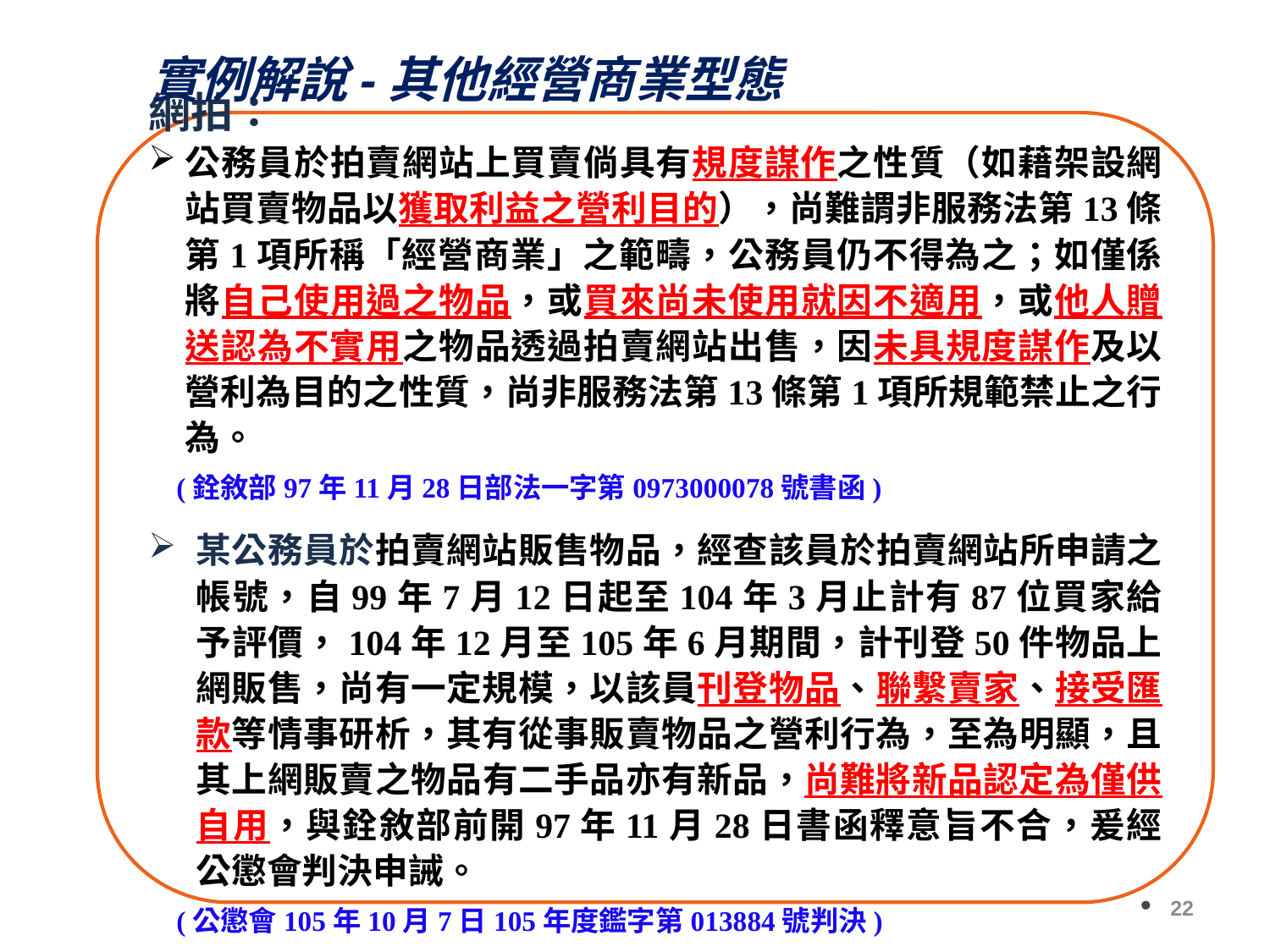

實例解說-其他經營商業型態

網拍：
公務員於拍賣網站上買賣倘具有規度謀作之性質（如藉架設網站買賣物品以獲取利益之營利目的），尚難謂非服務法第13條第1項所稱「經營商業」之範疇，公務員仍不得為之；如僅係將自己使用過之物品，或買來尚未使用就因不適用，或他人贈送認為不實用之物品透過拍賣網站出售，因未具規度謀作及以營利為目的之性質，尚非服務法第13條第1項所規範禁止之行為。
    (銓敘部97年11月28日部法一字第0973000078號書函)
某公務員於拍賣網站販售物品，經查該員於拍賣網站所申請之帳號，自99年7月12日起至104年3月止計有87位買家給予評價，104年12月至105年6月期間，計刊登50件物品上網販售，尚有一定規模，以該員刊登物品、聯繫賣家、接受匯款等情事研析，其有從事販賣物品之營利行為，至為明顯，且其上網販賣之物品有二手品亦有新品，尚難將新品認定為僅供自用，與銓敘部前開97年11月28日書函釋意旨不合，爰經公懲會判決申誡。
    (公懲會105年10月7日105年度鑑字第013884號判決)

22